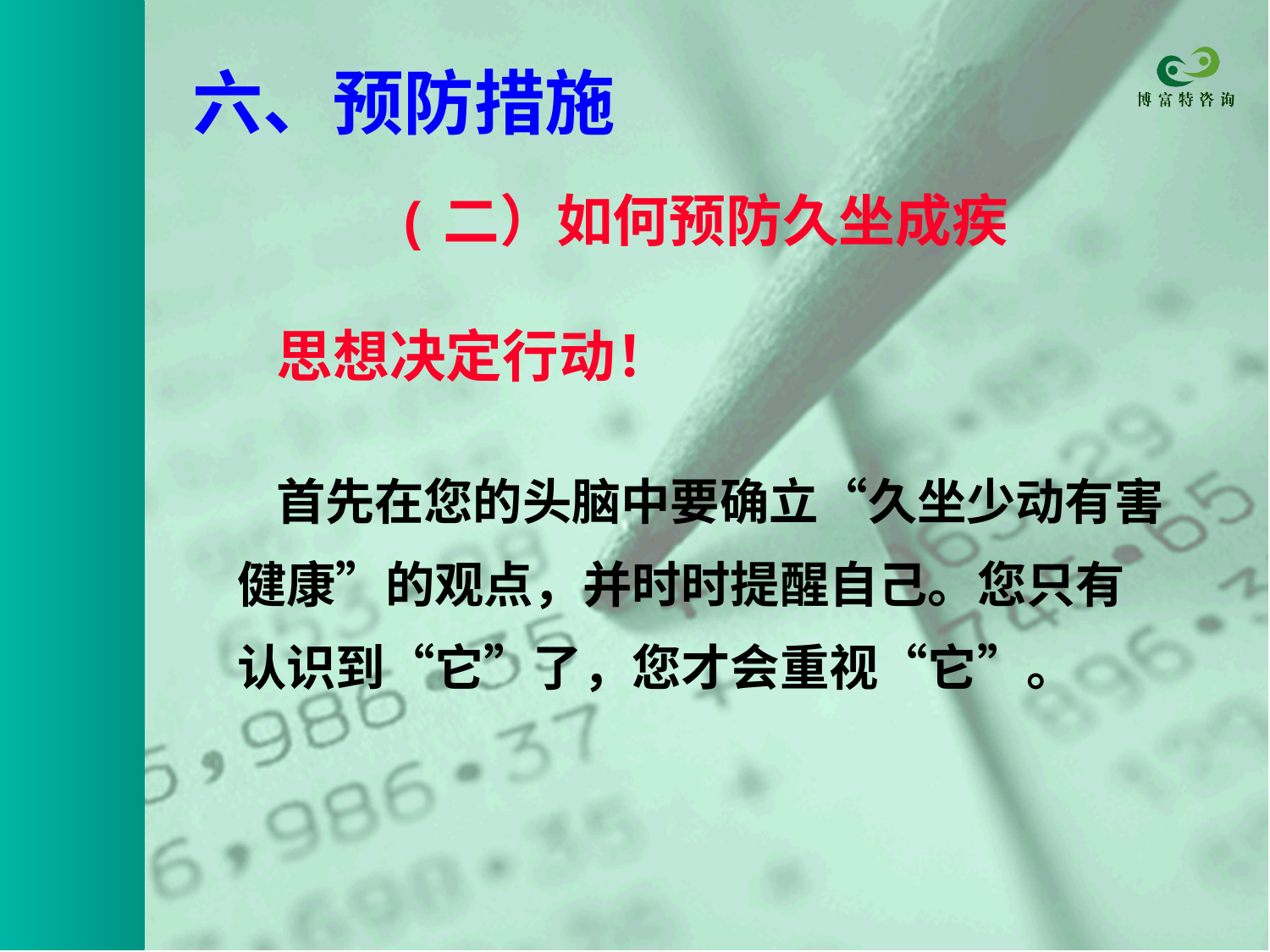

# 六、预防措施
     (二）如何预防久坐成疾

  思想决定行动！

   首先在您的头脑中要确立“久坐少动有害健康”的观点，并时时提醒自己。您只有认识到“它”了，您才会重视“它”。